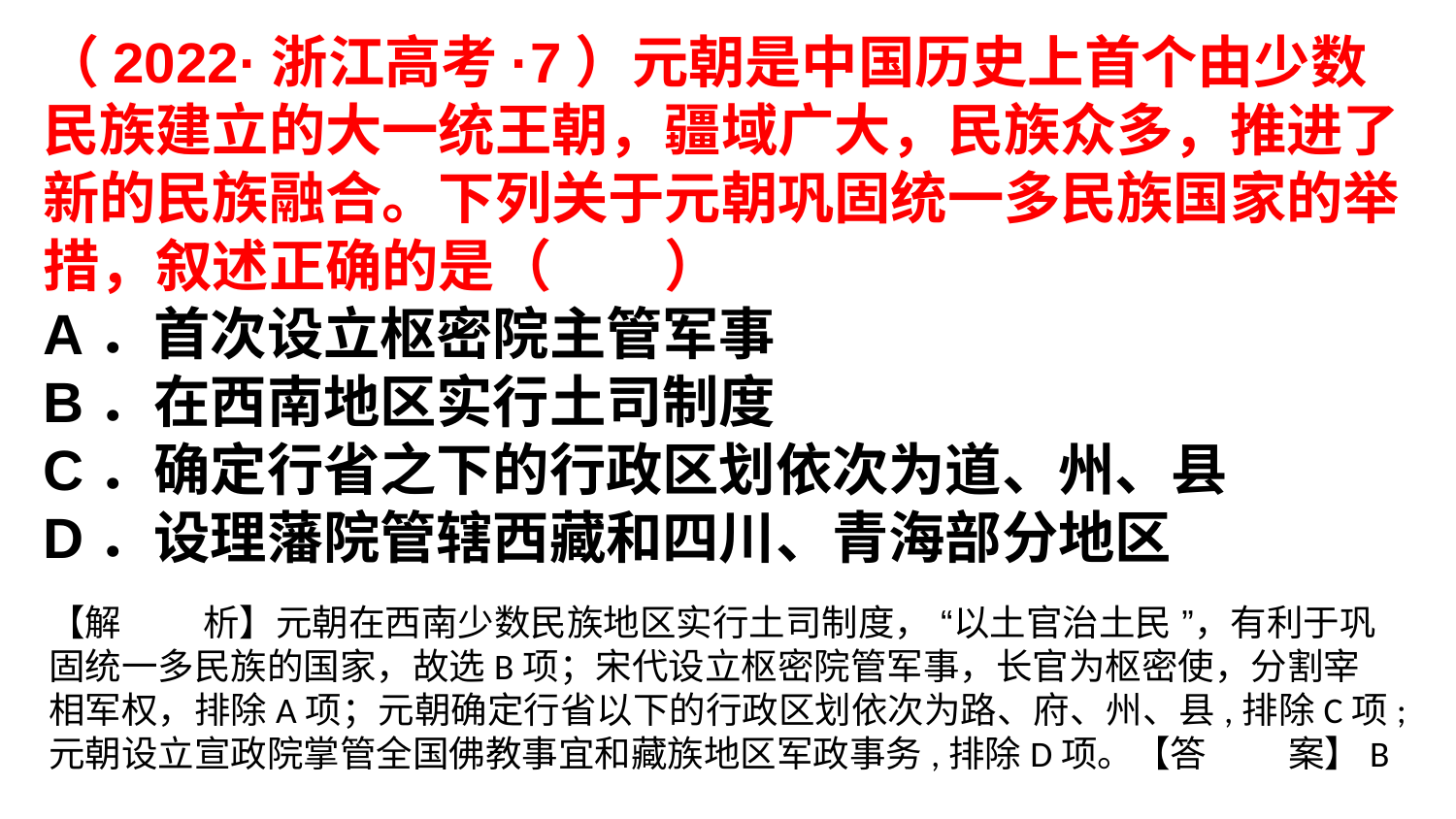

（2022·浙江高考·7）元朝是中国历史上首个由少数民族建立的大一统王朝，疆域广大，民族众多，推进了新的民族融合。下列关于元朝巩固统一多民族国家的举措，叙述正确的是（　　）
A．首次设立枢密院主管军事
B．在西南地区实行土司制度
C．确定行省之下的行政区划依次为道、州、县
D．设理藩院管辖西藏和四川、青海部分地区
【解        析】元朝在西南少数民族地区实行土司制度， “以土官治土民 ”，有利于巩固统一多民族的国家，故选B项；宋代设立枢密院管军事，长官为枢密使，分割宰相军权，排除A项；元朝确定行省以下的行政区划依次为路、府、州、县,排除C项;元朝设立宣政院掌管全国佛教事宜和藏族地区军政事务,排除D项。【答        案】B